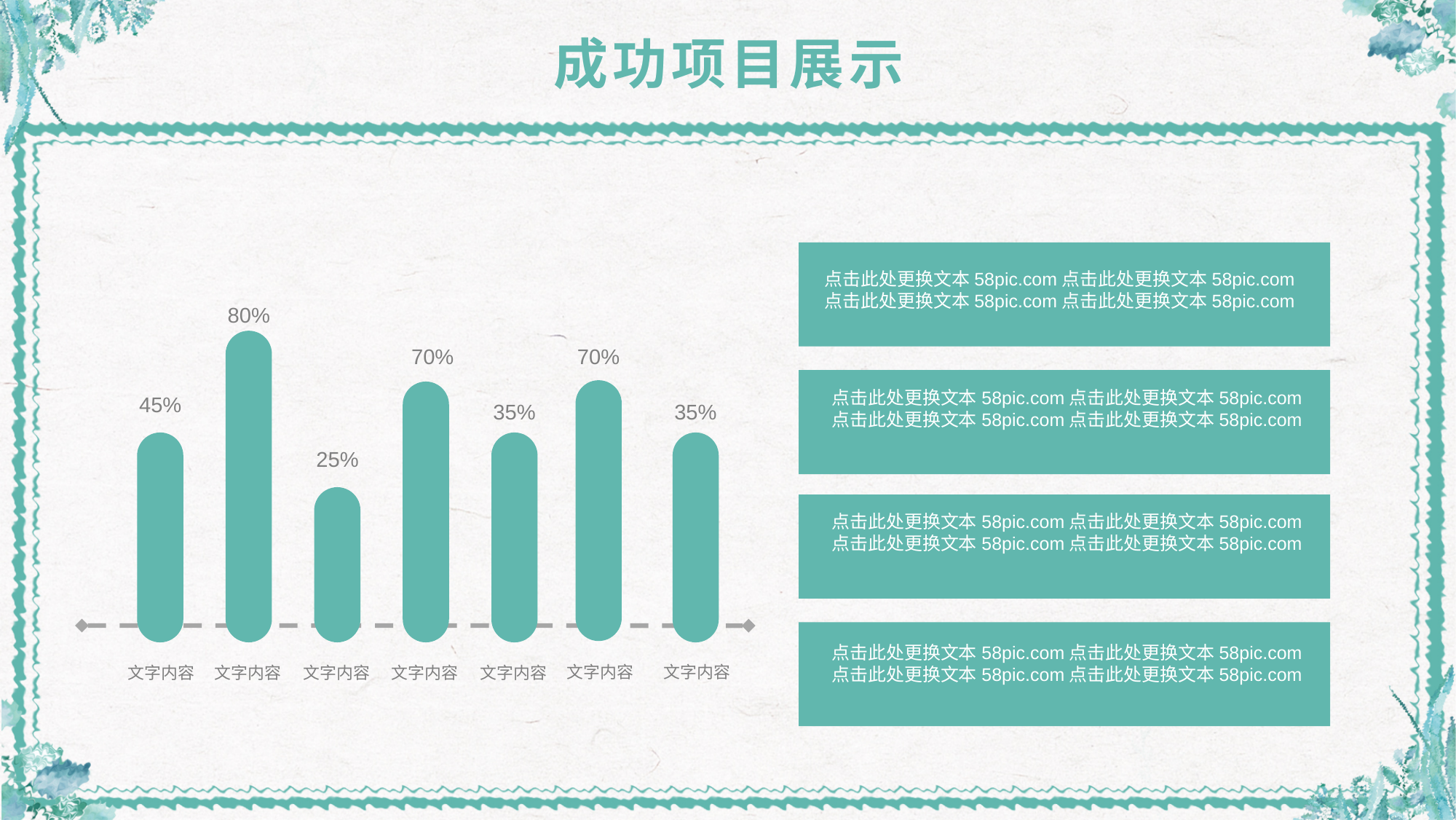

成功项目展示

点击此处更换文本58pic.com点击此处更换文本58pic.com
点击此处更换文本58pic.com点击此处更换文本58pic.com

点击此处更换文本58pic.com点击此处更换文本58pic.com
点击此处更换文本58pic.com点击此处更换文本58pic.com

点击此处更换文本58pic.com点击此处更换文本58pic.com
点击此处更换文本58pic.com点击此处更换文本58pic.com

点击此处更换文本58pic.com点击此处更换文本58pic.com
点击此处更换文本58pic.com点击此处更换文本58pic.com

80%

70%
70%

45%
35%
35%

25%

文字内容
文字内容
文字内容
文字内容
文字内容
文字内容
文字内容